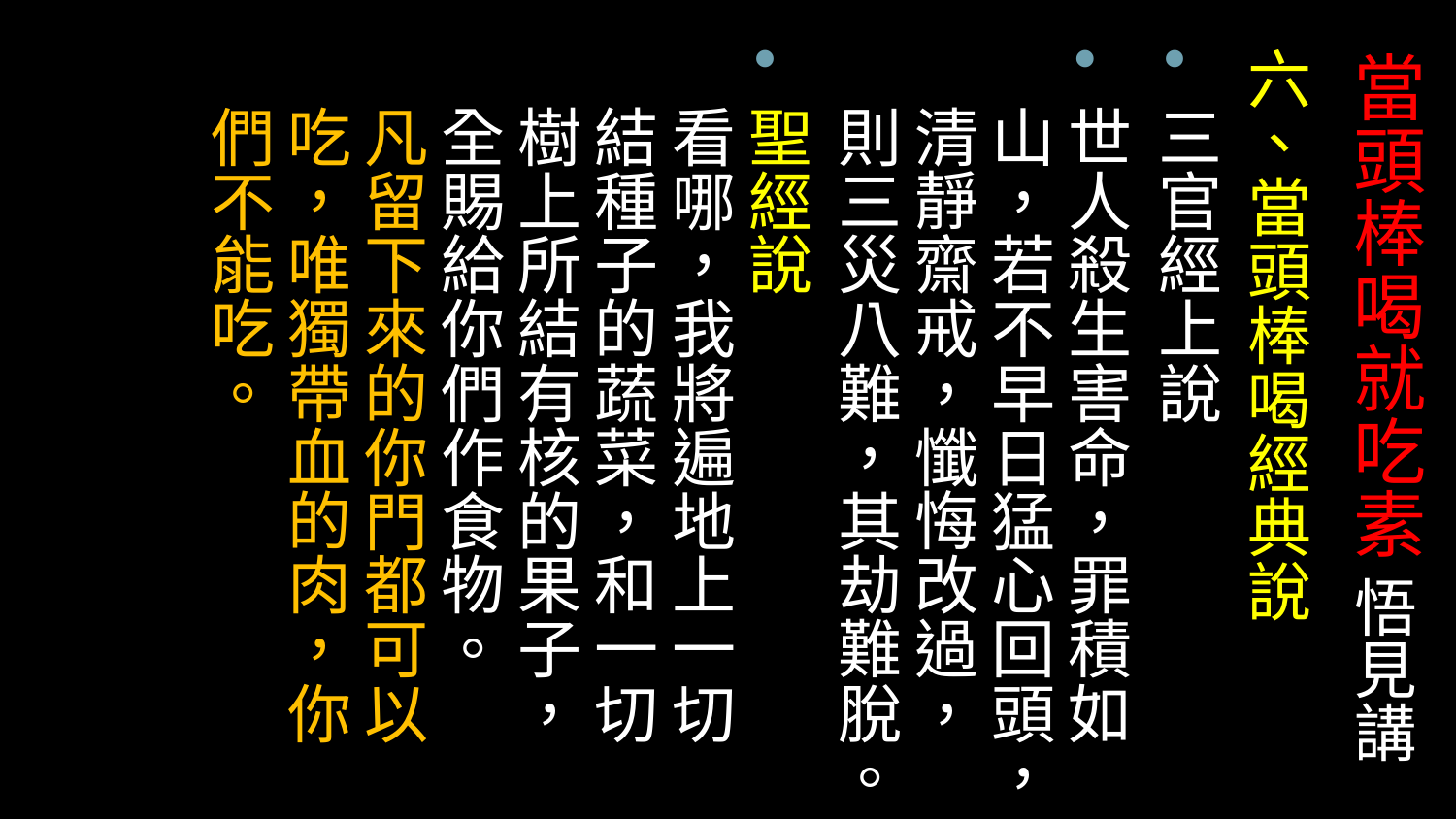

六、當頭棒喝經典說
三官經上說
世人殺生害命，罪積如山，若不早日猛心回頭，清靜齋戒，懺悔改過，則三災八難，其劫難脫。
聖經說
看哪，我將遍地上一切結種子的蔬菜，和一切樹上所結有核的果子，全賜給你們作食物。
凡留下來的你門都可以吃，唯獨帶血的肉，你們不能吃。

# 當頭棒喝就吃素 悟見講